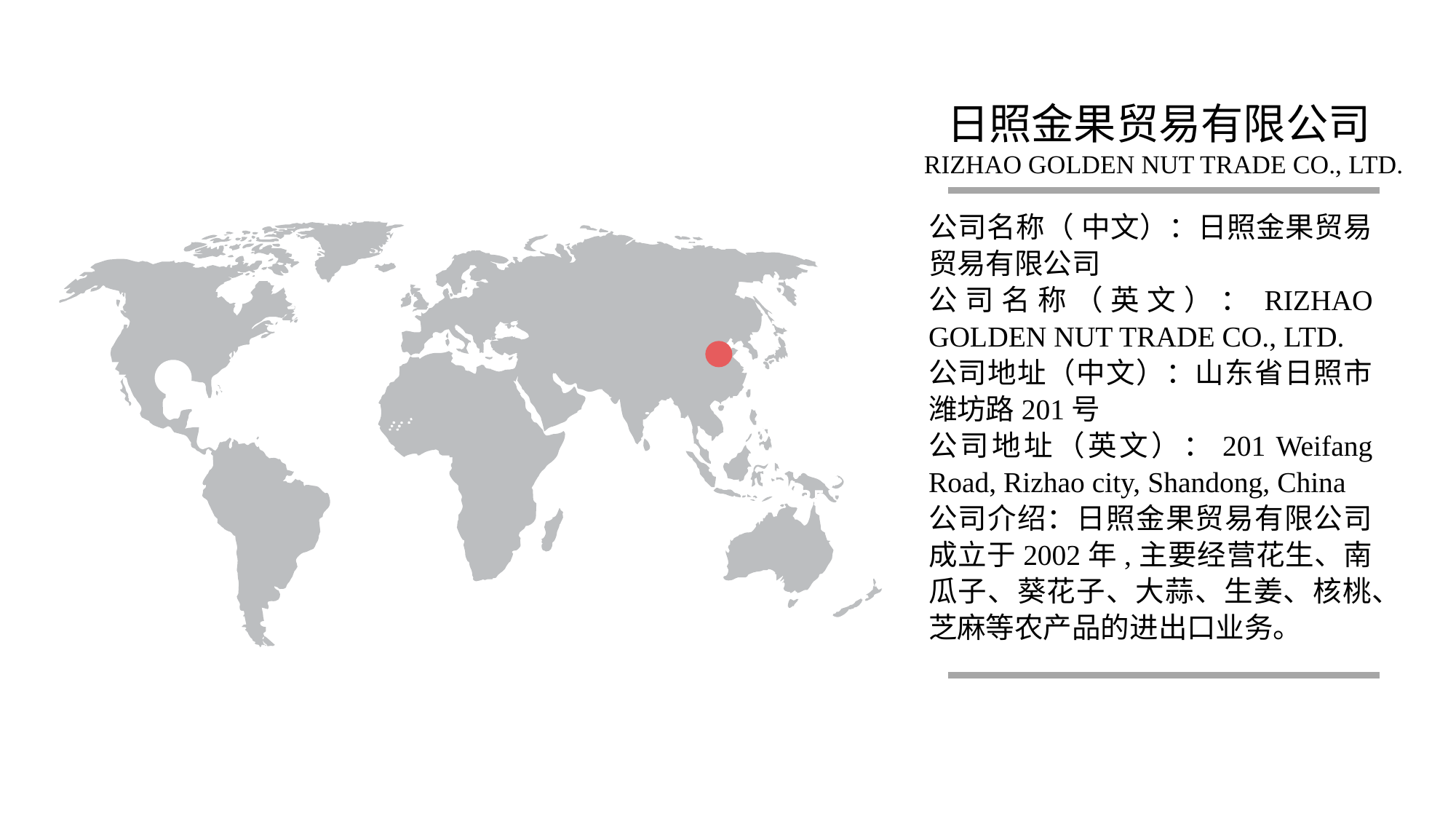

日照金果贸易有限公司RIZHAO GOLDEN NUT TRADE CO., LTD.
公司名称（ 中文）：日照金果贸易贸易有限公司
公司名称（英文）：RIZHAO GOLDEN NUT TRADE CO., LTD.
公司地址（中文）：山东省日照市潍坊路201号
公司地址（英文）：201 Weifang Road, Rizhao city, Shandong, China
公司介绍：日照金果贸易有限公司成立于2002年,主要经营花生、南瓜子、葵花子、大蒜、生姜、核桃、芝麻等农产品的进出口业务。